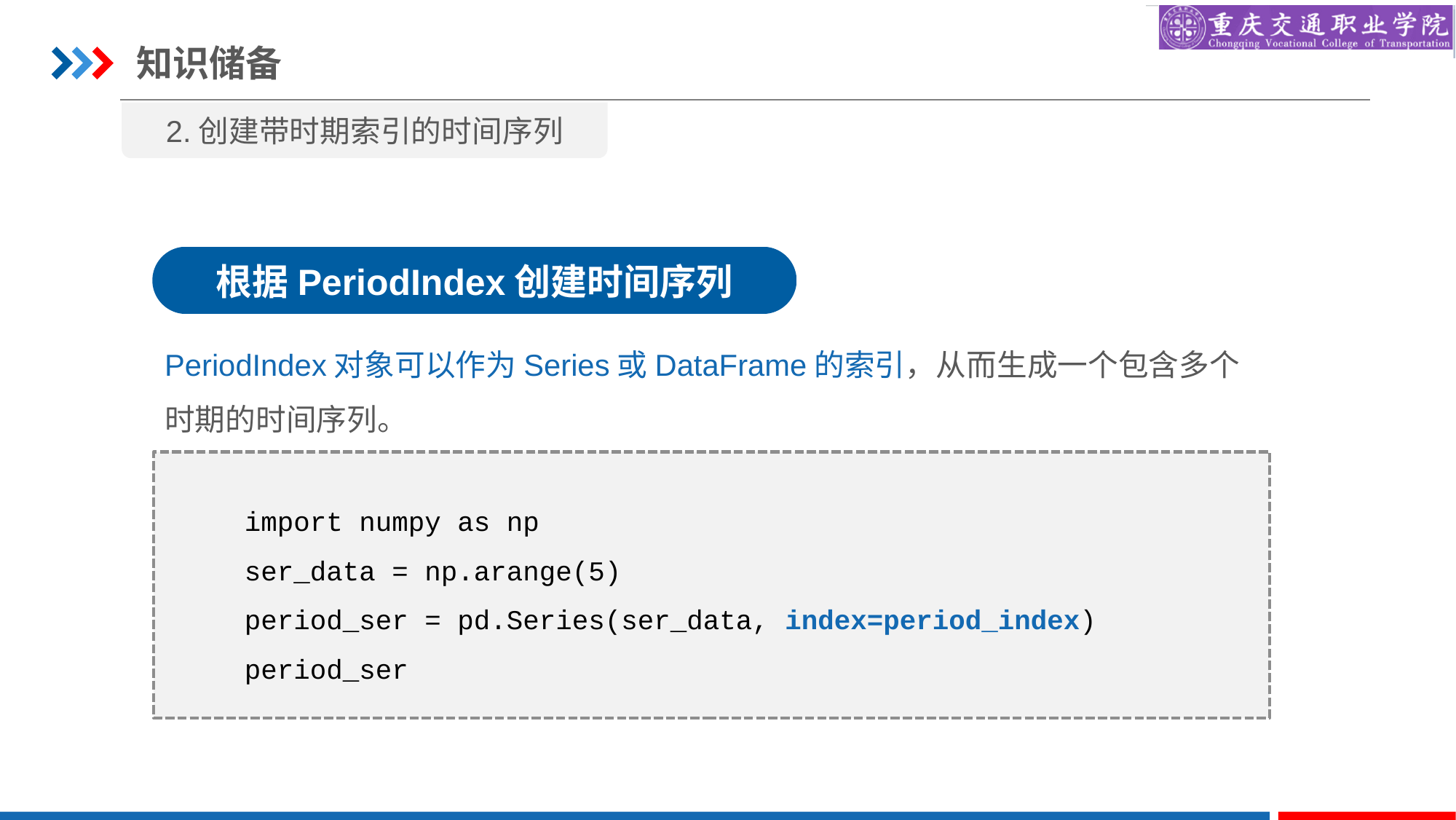

知识储备

2.创建带时期索引的时间序列
根据PeriodIndex创建时间序列
PeriodIndex对象可以作为Series或DataFrame的索引，从而生成一个包含多个时期的时间序列。

import numpy as np
ser_data = np.arange(5)
period_ser = pd.Series(ser_data, index=period_index)
period_ser